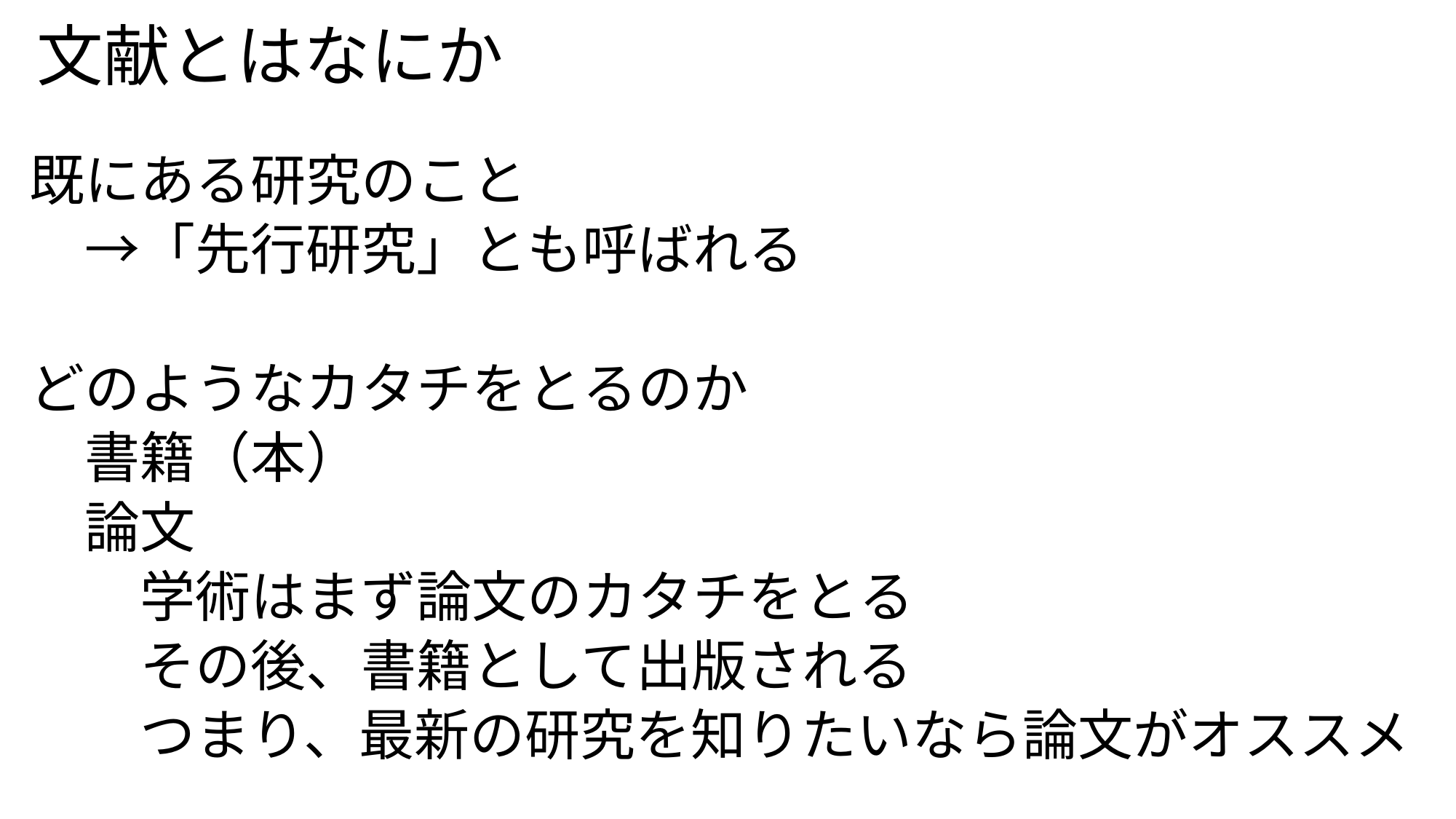

# 文献とはなにか
既にある研究のこと
　→「先行研究」とも呼ばれる

どのようなカタチをとるのか
　書籍（本）
　論文
　　学術はまず論文のカタチをとる
　　その後、書籍として出版される
　　つまり、最新の研究を知りたいなら論文がオススメ